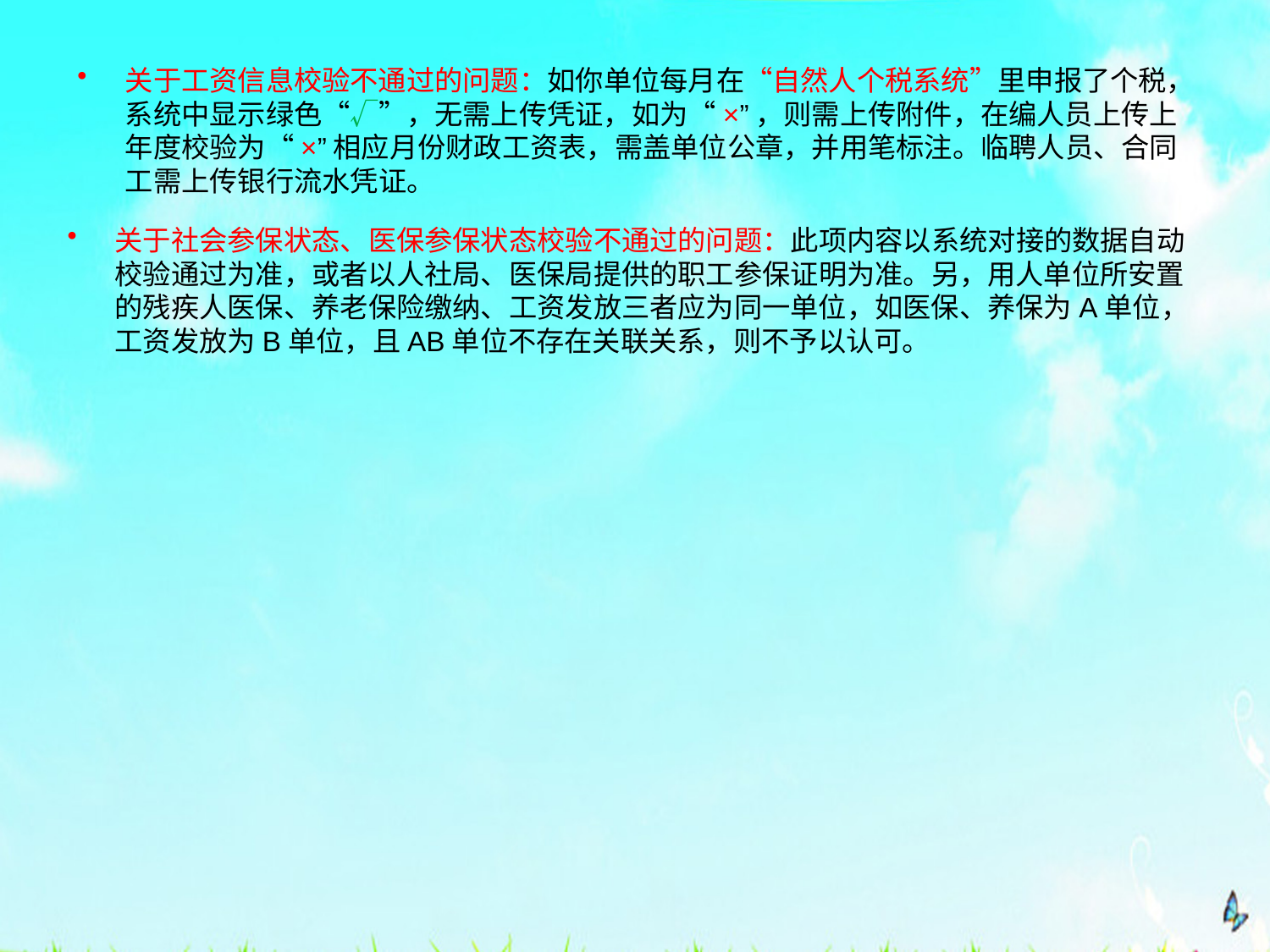

关于工资信息校验不通过的问题：如你单位每月在“自然人个税系统”里申报了个税，系统中显示绿色“√”，无需上传凭证，如为“×”，则需上传附件，在编人员上传上年度校验为“×”相应月份财政工资表，需盖单位公章，并用笔标注。临聘人员、合同工需上传银行流水凭证。
关于社会参保状态、医保参保状态校验不通过的问题：此项内容以系统对接的数据自动校验通过为准，或者以人社局、医保局提供的职工参保证明为准。另，用人单位所安置的残疾人医保、养老保险缴纳、工资发放三者应为同一单位，如医保、养保为A单位，工资发放为B单位，且AB单位不存在关联关系，则不予以认可。